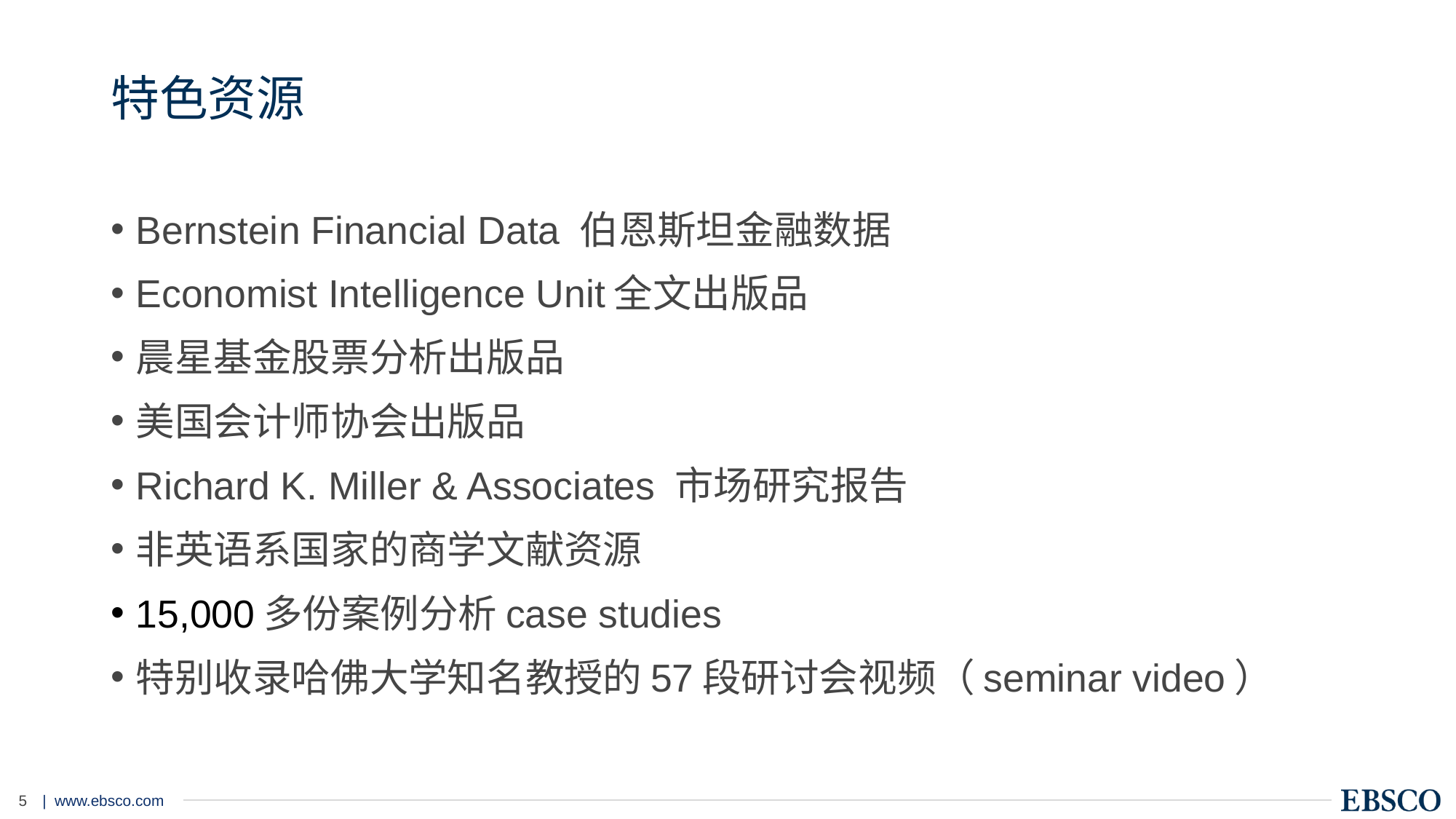

# 特色资源
Bernstein Financial Data 伯恩斯坦金融数据
Economist Intelligence Unit全文出版品
晨星基金股票分析出版品
美国会计师协会出版品
Richard K. Miller & Associates 市场研究报告
非英语系国家的商学文献资源
15,000多份案例分析case studies
特别收录哈佛大学知名教授的57段研讨会视频（seminar video）